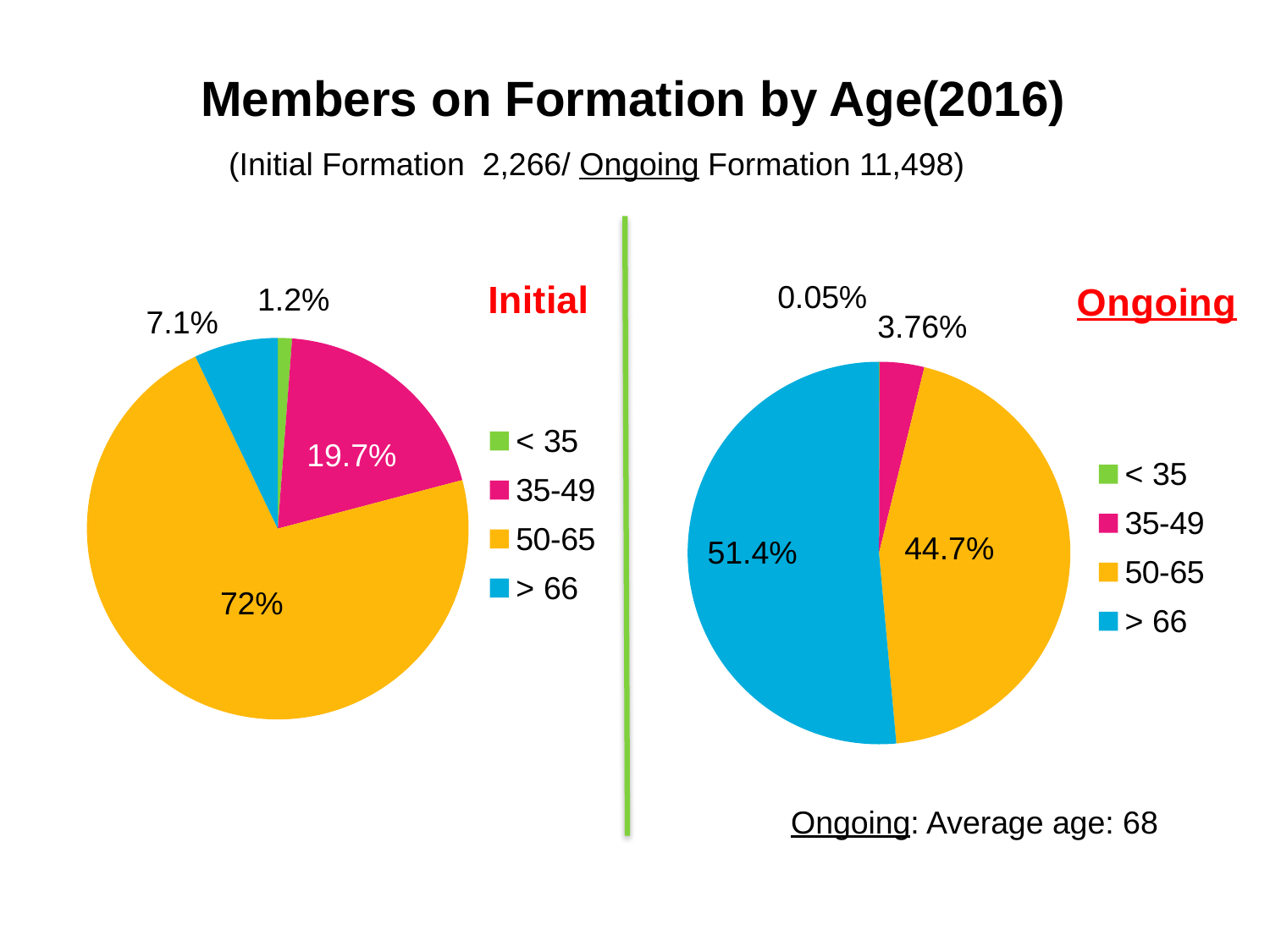

Members on Formation by Age(2016)
   (Initial Formation  2,266/ Ongoing Formation 11,498)

### Chart: Initial

| Category | 초기양성 |
|---|---|
| < 35 | 1.2 |
| 35-49 | 19.7 |
| 50-65 | 72.0 |
| > 66 | 7.1 |

### Chart: Ongoing

| Category | 종신서약 |
|---|---|
| < 35 | 0.05 |
| 35-49 | 3.7600000000000002 |
| 50-65 | 44.7 |
| > 66 | 51.4 |
0.05%
1.2%
7.1%
3.76%
19.7%

44.7%
51.4%
72%
Ongoing: Average age: 68